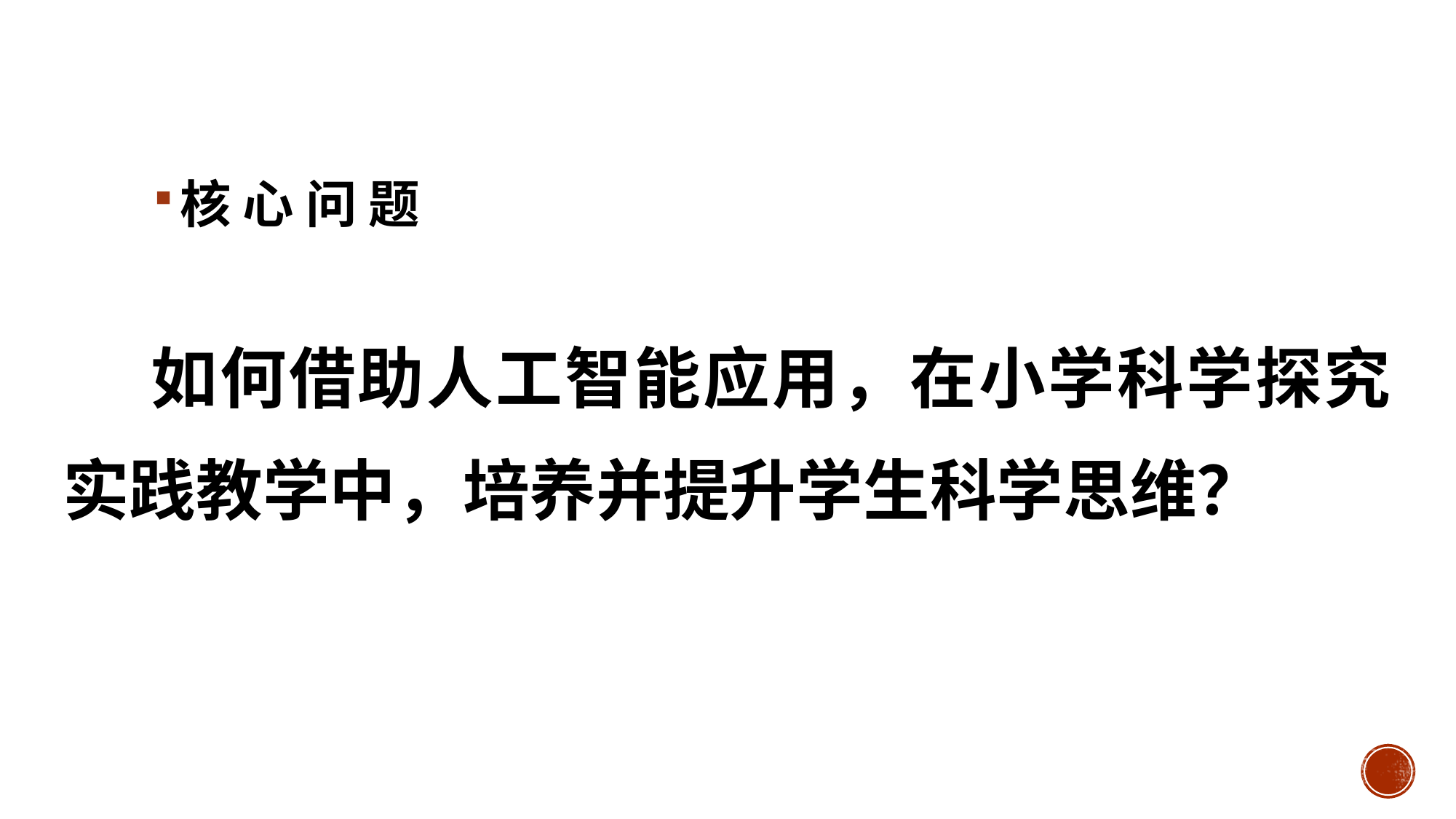

核 心 问 题
    如何借助人工智能应用，在小学科学探究实践教学中，培养并提升学生科学思维？